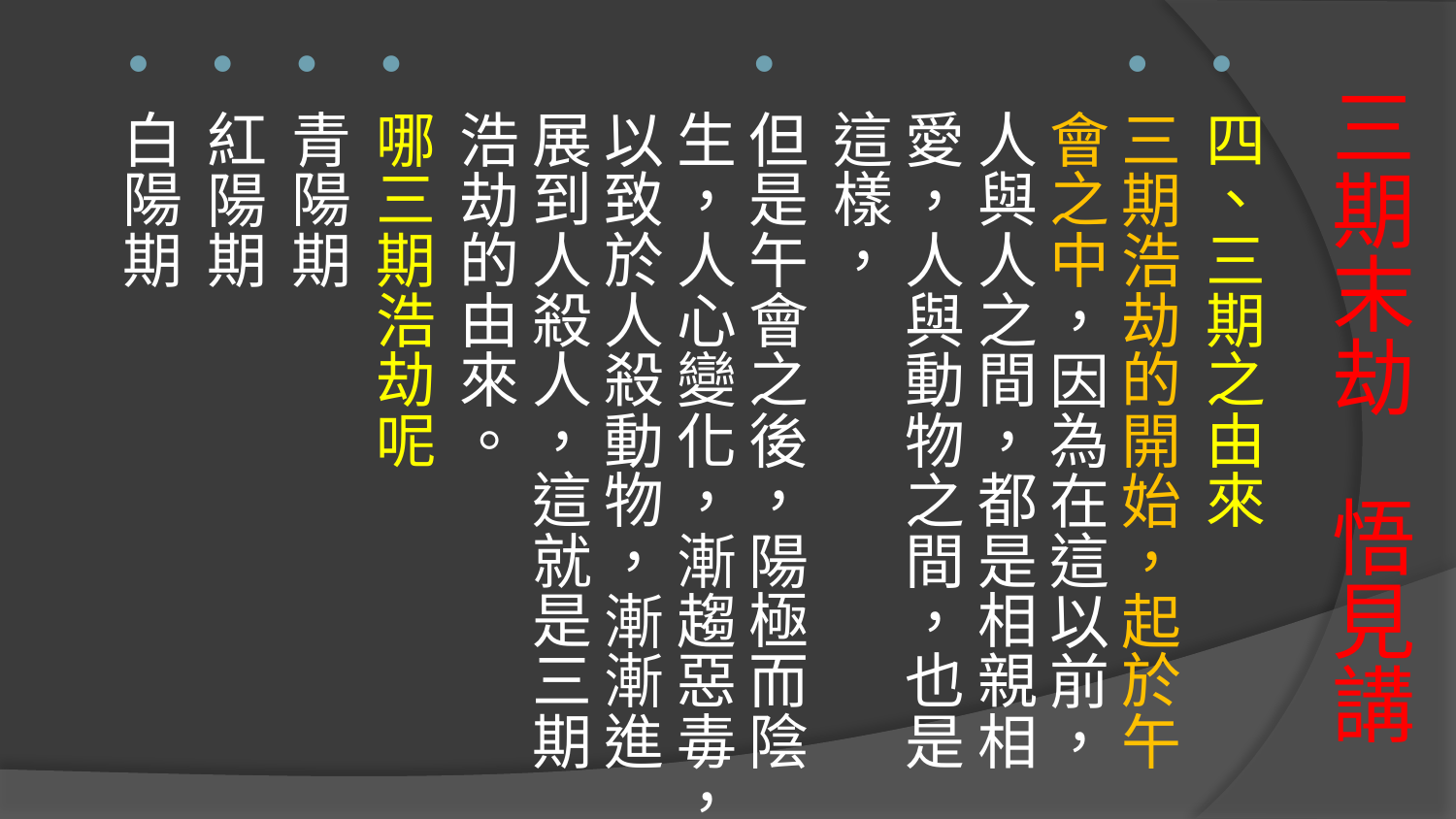

四、三期之由來
三期浩劫的開始，起於午會之中，因為在這以前，人與人之間，都是相親相愛，人與動物之間，也是這樣，
但是午會之後，陽極而陰生，人心變化，漸趨惡毒，以致於人殺動物，漸漸進展到人殺人，這就是三期浩劫的由來。
哪三期浩劫呢
青陽期
紅陽期
白陽期

# 三期末劫    悟見講